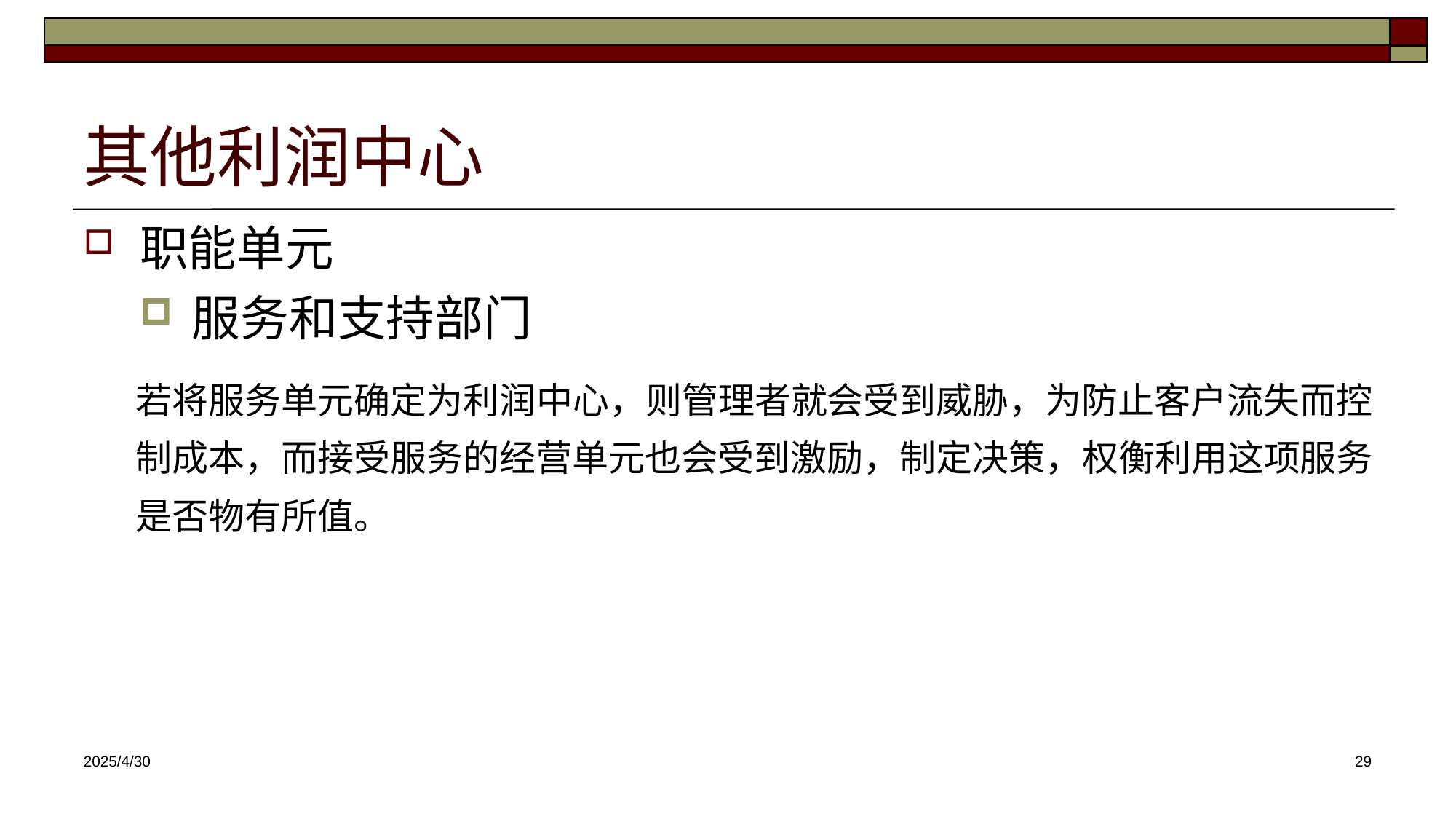

# 其他利润中心
职能单元
服务和支持部门
若将服务单元确定为利润中心，则管理者就会受到威胁，为防止客户流失而控制成本，而接受服务的经营单元也会受到激励，制定决策，权衡利用这项服务是否物有所值。

2025/4/30
29